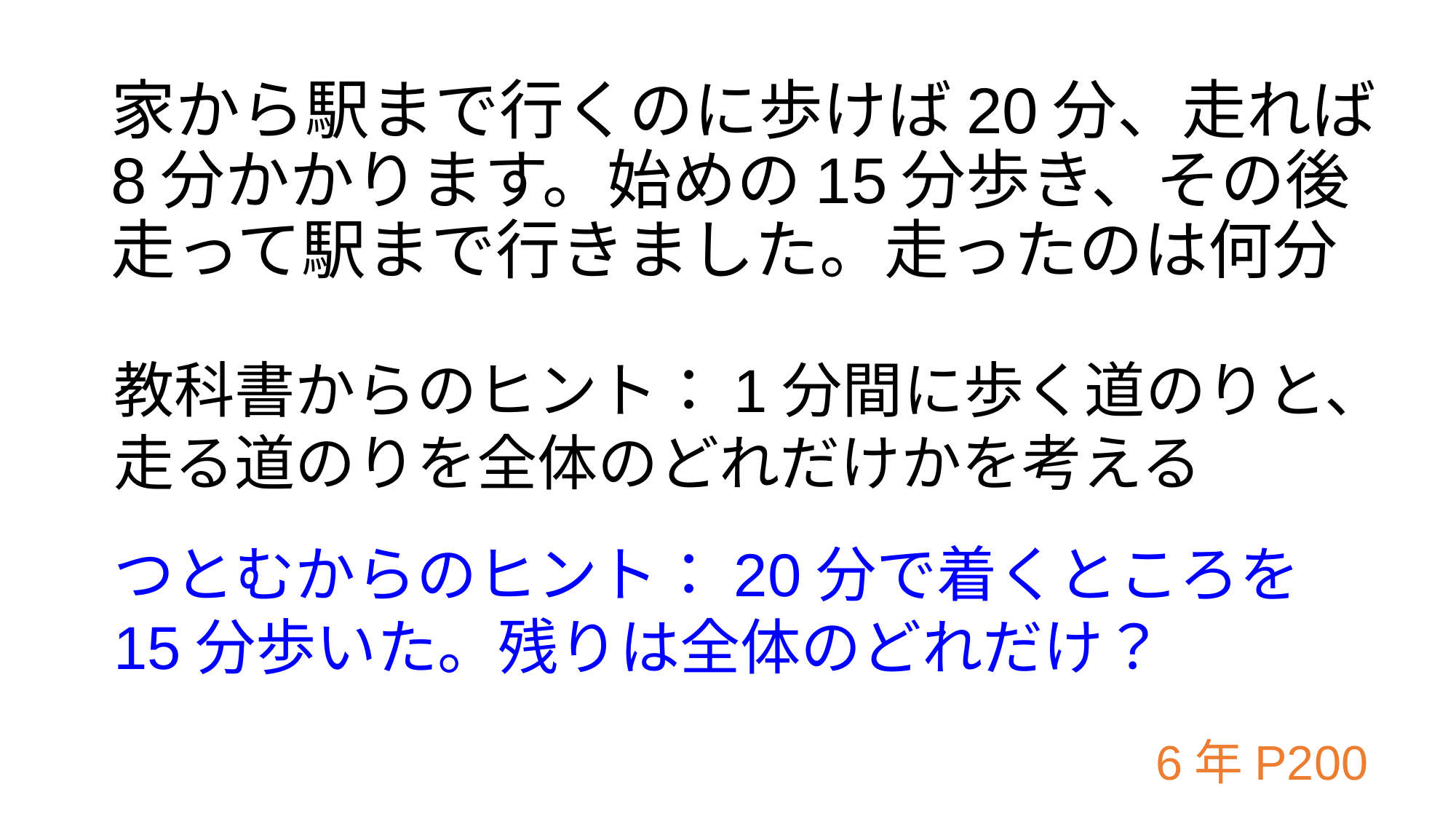

# 家から駅まで行くのに歩けば20分、走れば8分かかります。始めの15分歩き、その後走って駅まで行きました。走ったのは何分
教科書からのヒント：1分間に歩く道のりと、走る道のりを全体のどれだけかを考える
つとむからのヒント：20分で着くところを15分歩いた。残りは全体のどれだけ？
6年P200